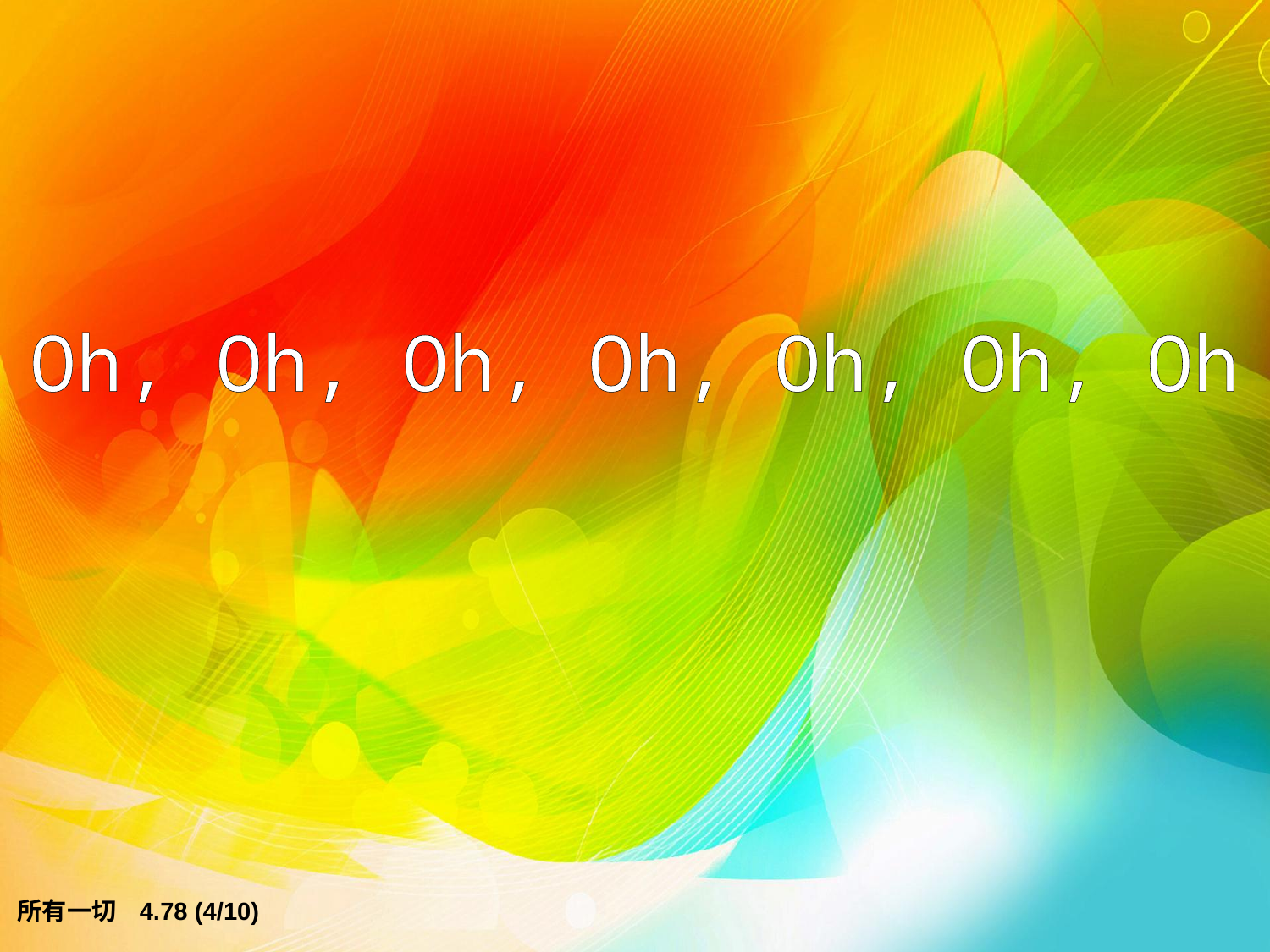

# Oh, Oh, Oh, Oh, Oh, Oh, Oh
所有一切   4.78 (4/10)